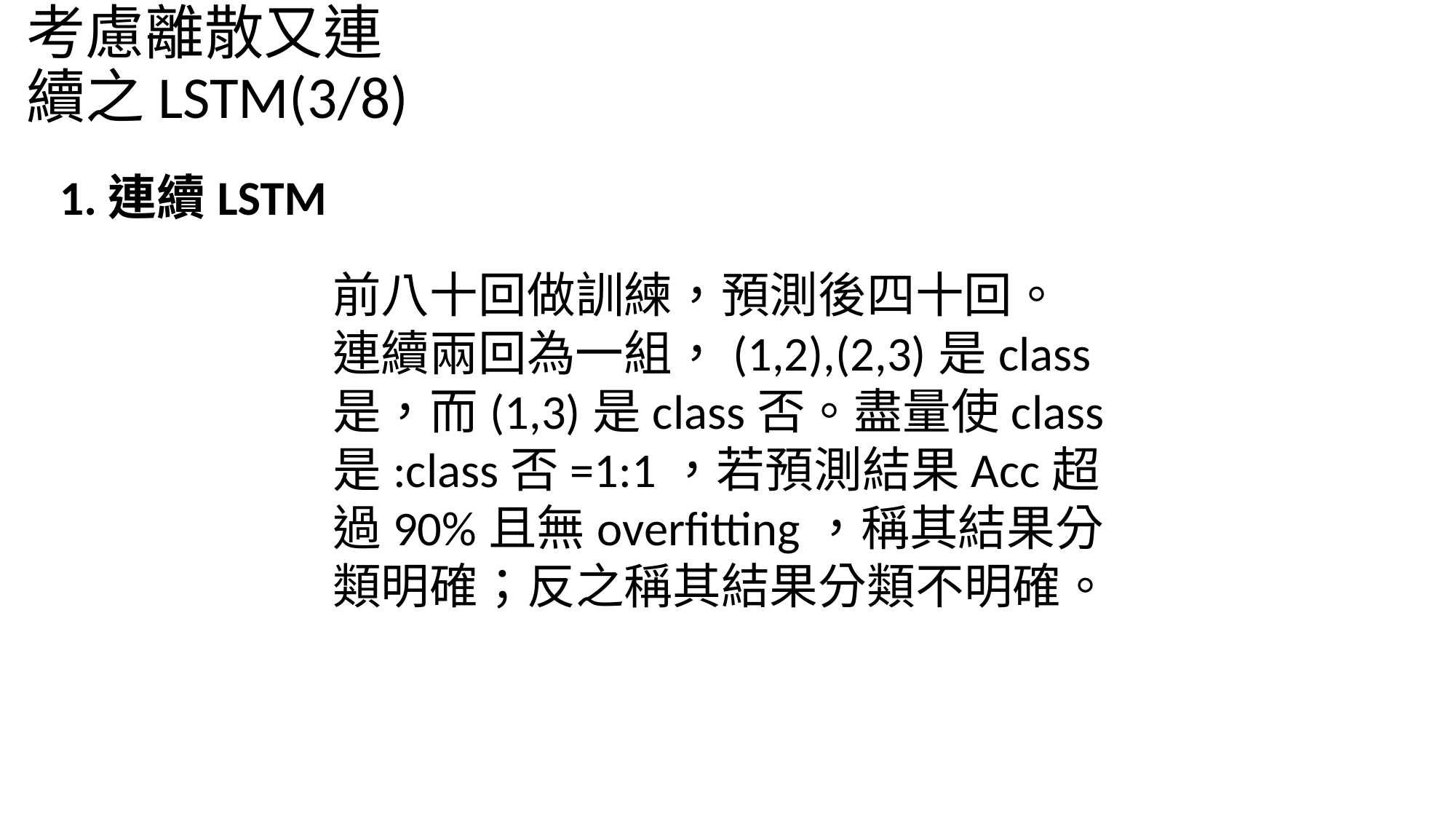

# 考慮離散又連續之LSTM(3/8)
1.連續LSTM
前八十回做訓練，預測後四十回。
連續兩回為一組，(1,2),(2,3)是class是，而(1,3)是class否。盡量使class是:class否=1:1，若預測結果Acc超過90%且無overfitting，稱其結果分類明確；反之稱其結果分類不明確。